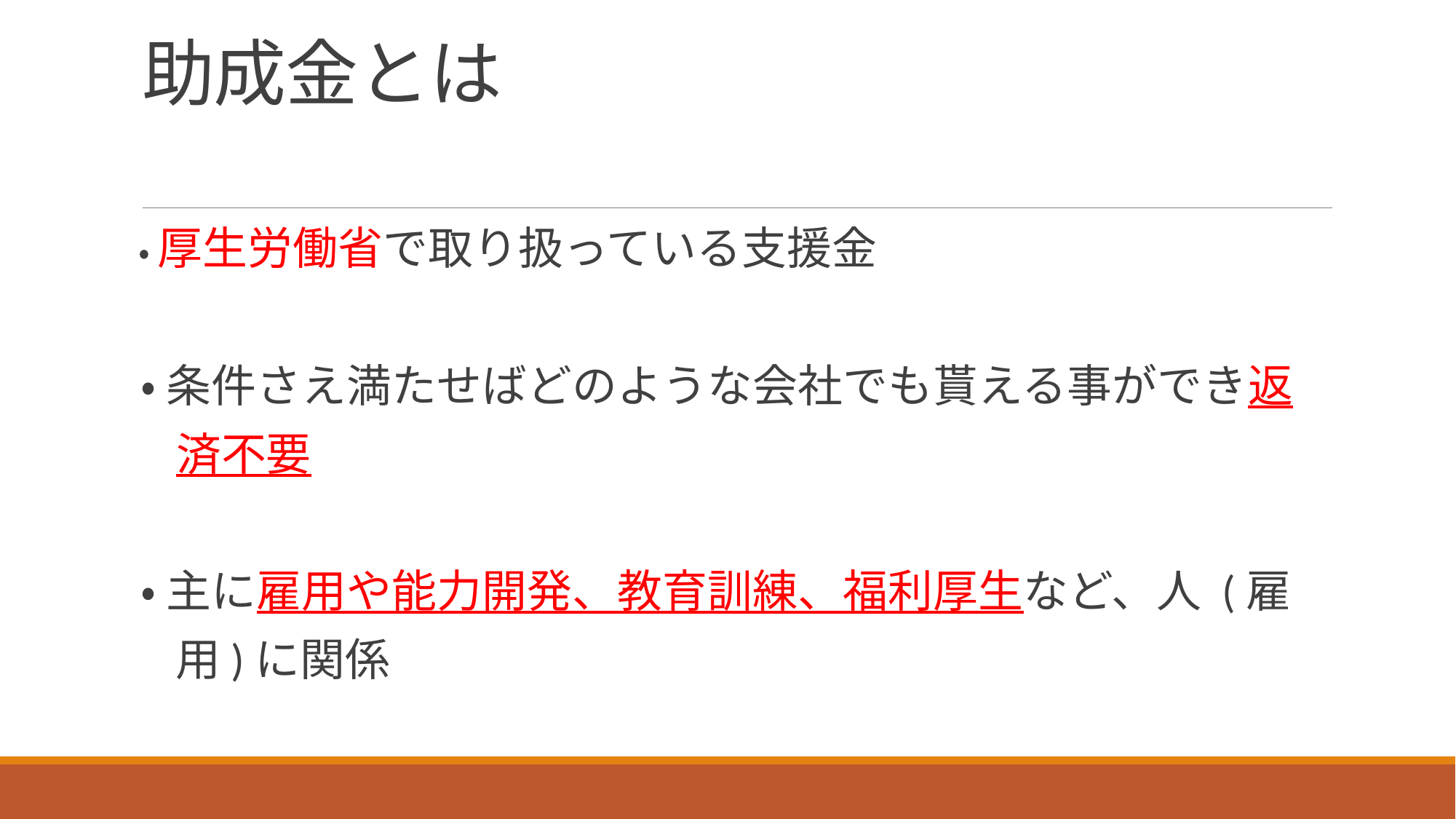

# 助成金とは
 •厚生労働省で取り扱っている支援金

 •条件さえ満たせばどのような会社でも貰える事ができ返
　済不要

 •主に雇用や能力開発、教育訓練、福利厚生など、人 (雇
　用)に関係